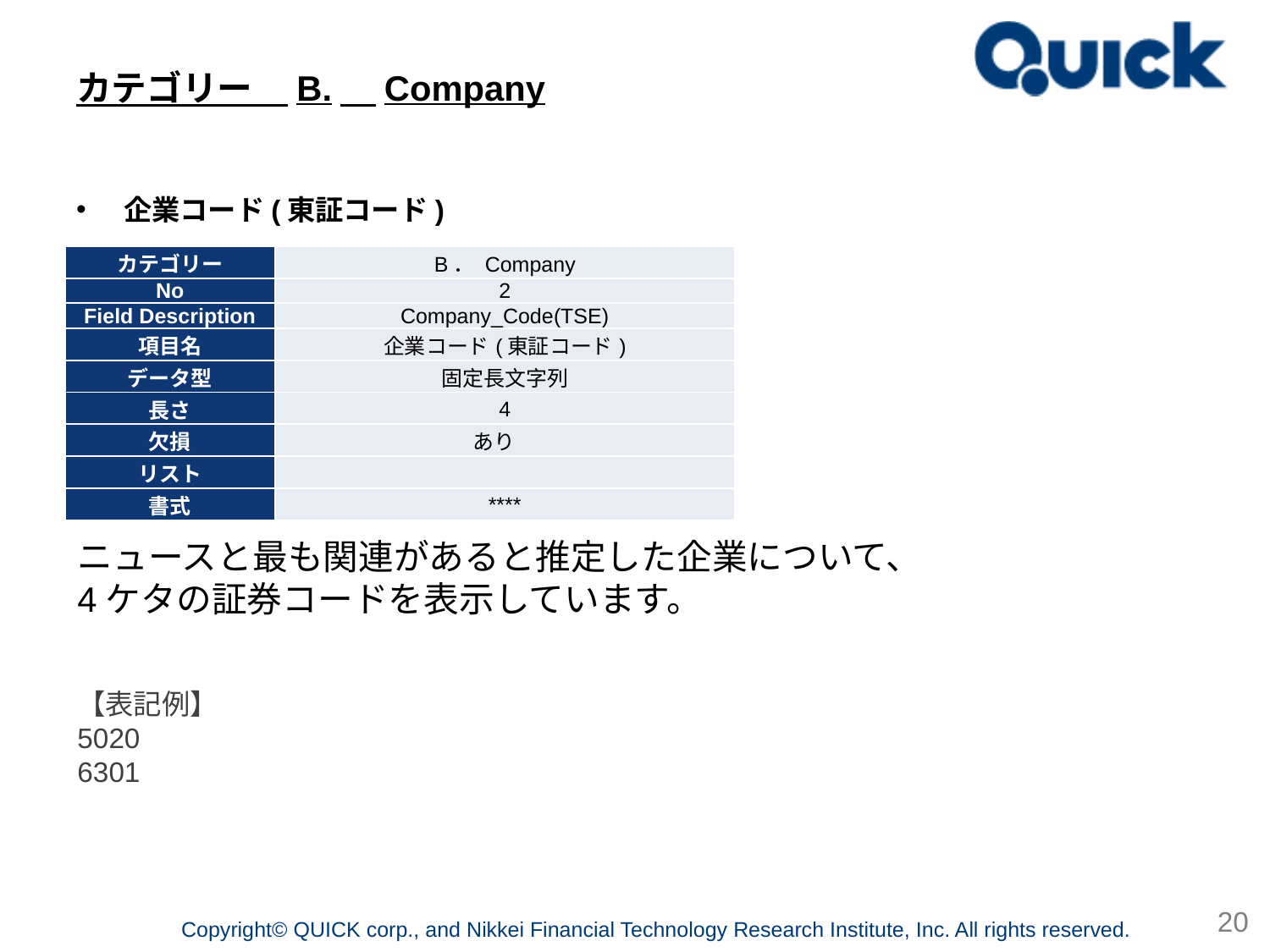

# カテゴリー　B.　Company
企業コード(東証コード)
| カテゴリー | B． Company |
| --- | --- |
| No | 2 |
| Field Description | Company\_Code(TSE) |
| 項目名 | 企業コード(東証コード) |
| データ型 | 固定長文字列 |
| 長さ | 4 |
| 欠損 | あり |
| リスト |  |
| 書式 | \*\*\*\* |
ニュースと最も関連があると推定した企業について、
4ケタの証券コードを表示しています。

【表記例】
5020
6301
20